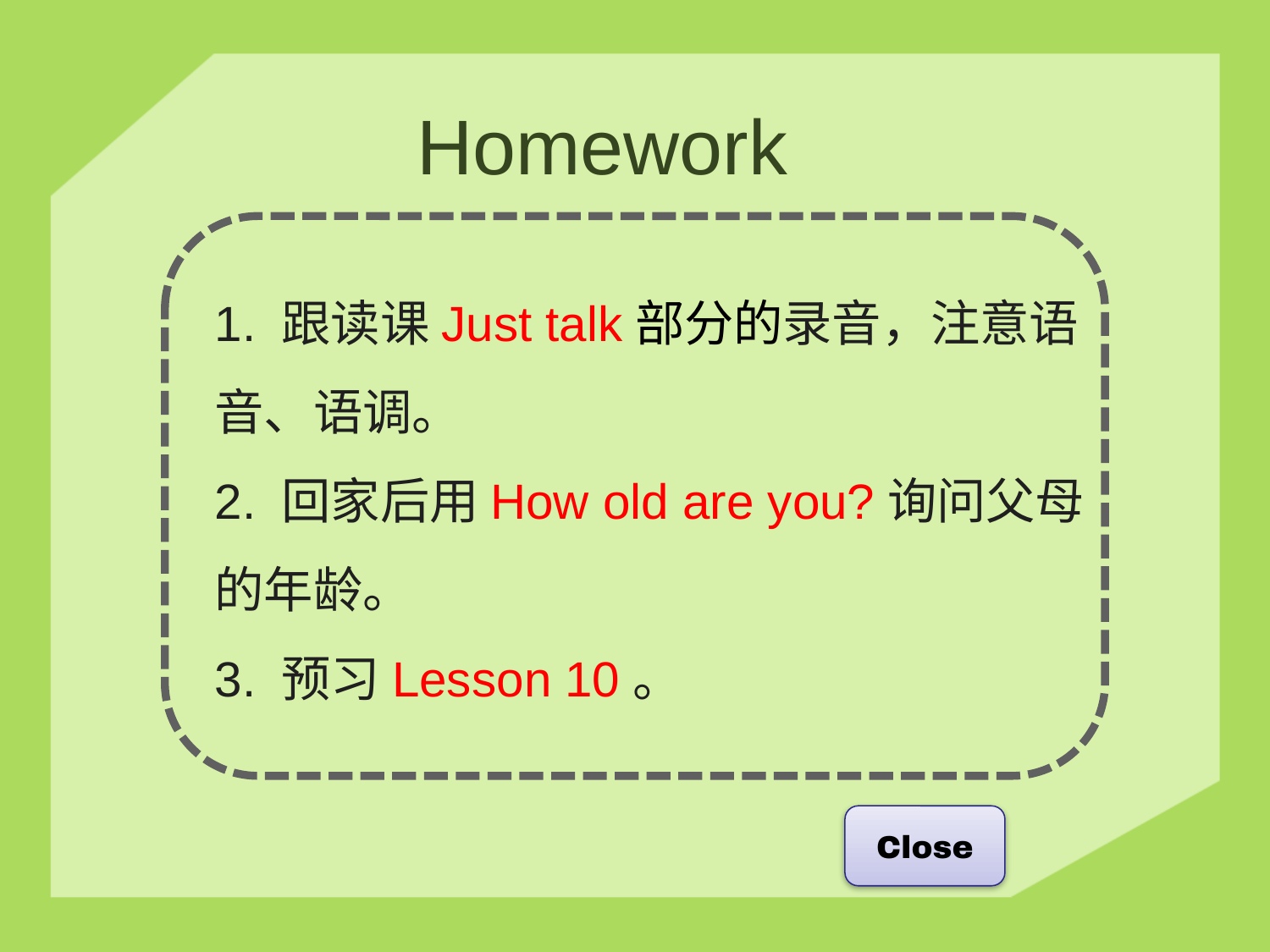

Homework

1. 跟读课Just talk部分的录音，注意语音、语调。
2. 回家后用How old are you?询问父母的年龄。
3. 预习Lesson 10。
Close